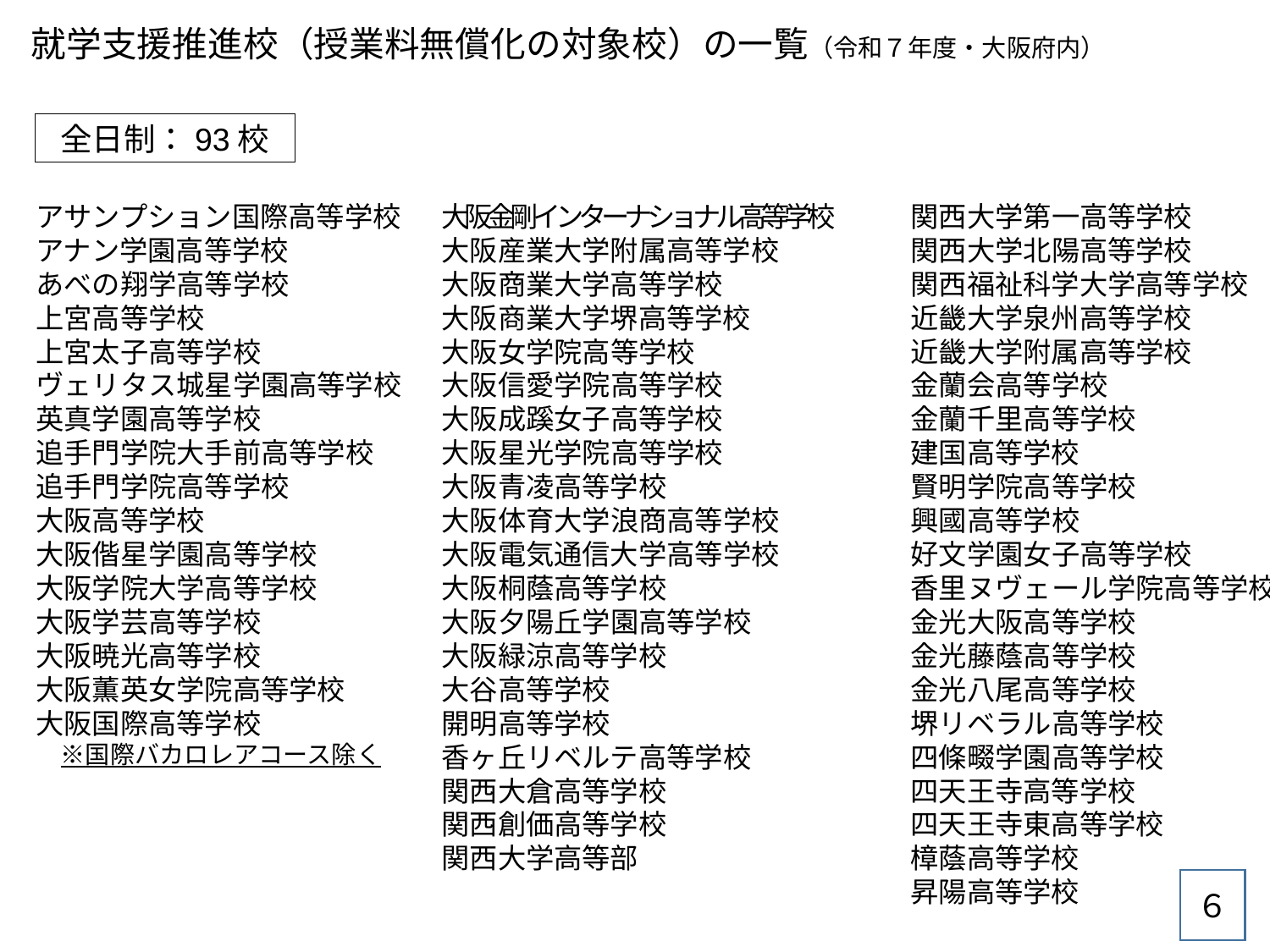

就学支援推進校（授業料無償化の対象校）の一覧（令和７年度・大阪府内）
全日制：93校
アサンプション国際高等学校
アナン学園高等学校
あべの翔学高等学校
上宮高等学校
上宮太子高等学校
ヴェリタス城星学園高等学校
英真学園高等学校
追手門学院大手前高等学校
追手門学院高等学校
大阪高等学校
大阪偕星学園高等学校
大阪学院大学高等学校
大阪学芸高等学校
大阪暁光高等学校
大阪薫英女学院高等学校
大阪国際高等学校
　※国際バカロレアコース除く
大阪金剛インターナショナル高等学校
大阪産業大学附属高等学校
大阪商業大学高等学校
大阪商業大学堺高等学校
大阪女学院高等学校
大阪信愛学院高等学校
大阪成蹊女子高等学校
大阪星光学院高等学校
大阪青凌高等学校
大阪体育大学浪商高等学校
大阪電気通信大学高等学校
大阪桐蔭高等学校
大阪夕陽丘学園高等学校
大阪緑涼高等学校
大谷高等学校
開明高等学校
香ヶ丘リベルテ高等学校
関西大倉高等学校
関西創価高等学校
関西大学高等部
関西大学第一高等学校
関西大学北陽高等学校
関西福祉科学大学高等学校
近畿大学泉州高等学校
近畿大学附属高等学校
金蘭会高等学校
金蘭千里高等学校
建国高等学校
賢明学院高等学校
興國高等学校
好文学園女子高等学校
香里ヌヴェール学院高等学校
金光大阪高等学校
金光藤蔭高等学校
金光八尾高等学校
堺リベラル高等学校
四條畷学園高等学校
四天王寺高等学校
四天王寺東高等学校
樟蔭高等学校
昇陽高等学校
６